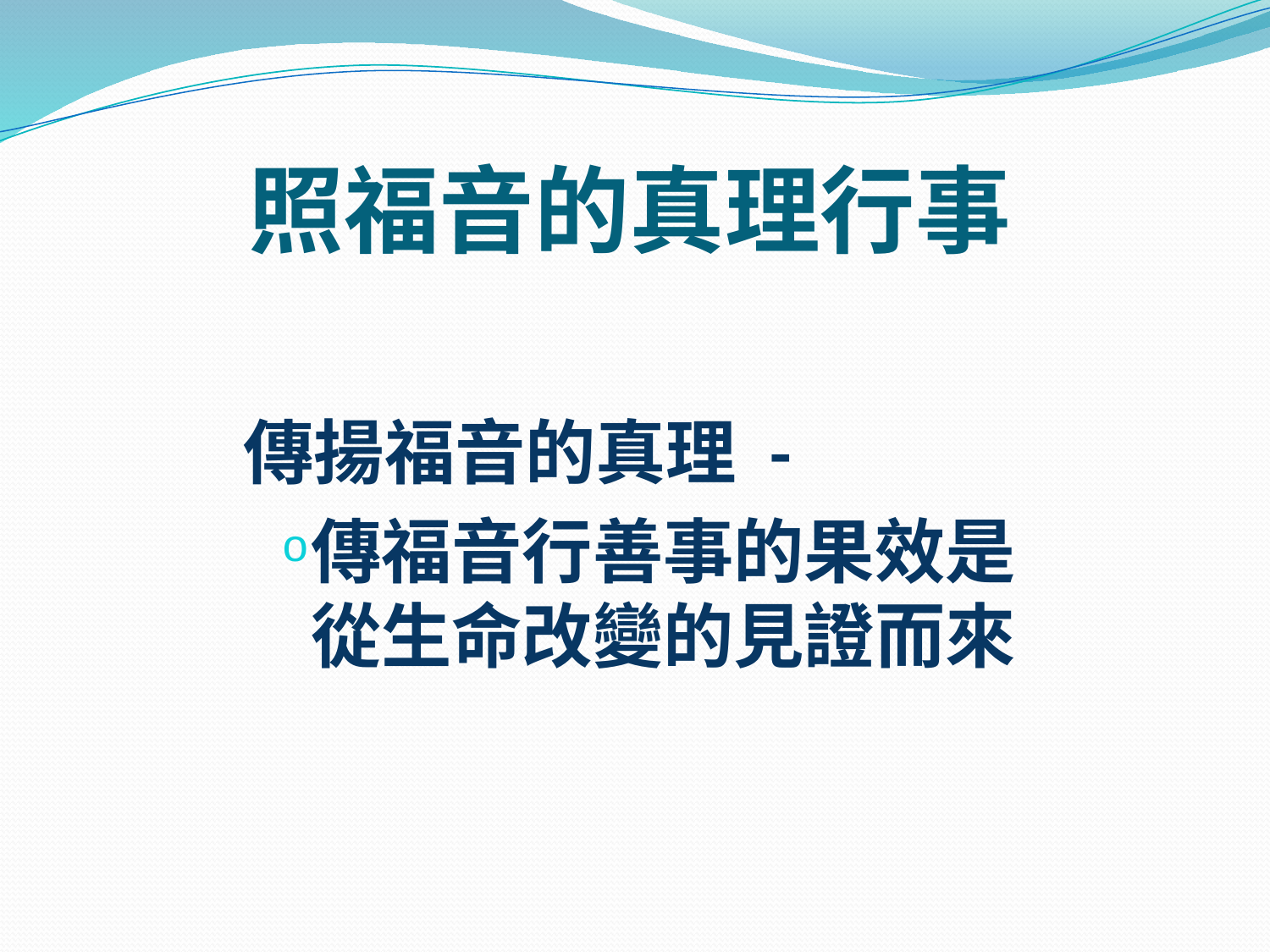

# 照福音的真理行事
傳揚福音的真理 -
傳福音行善事的果效是從生命改變的見證而來